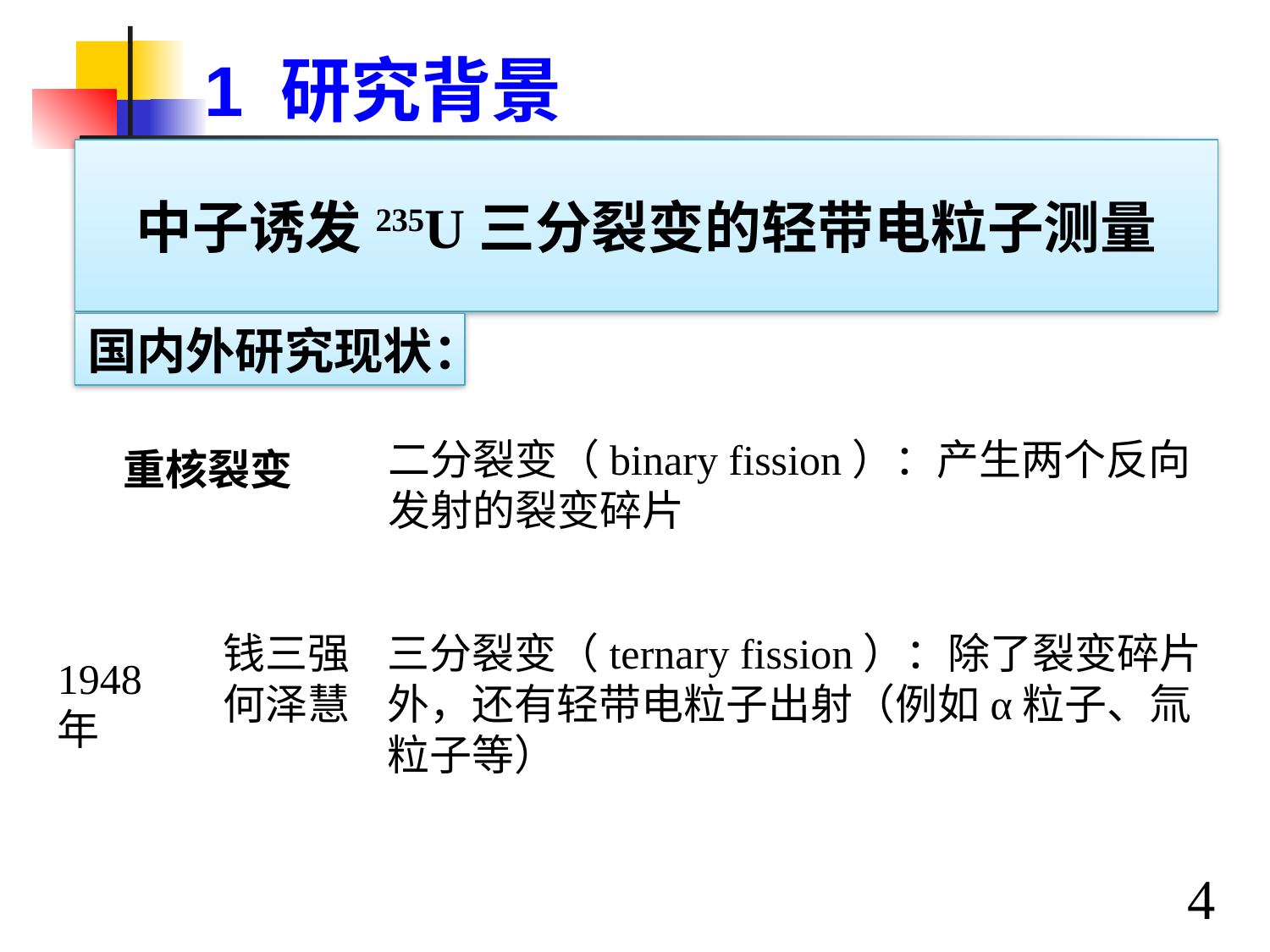

1 研究背景
# 中子诱发235U三分裂变的轻带电粒子测量
国内外研究现状：
二分裂变（binary fission）：产生两个反向发射的裂变碎片
重核裂变
钱三强
何泽慧
三分裂变（ternary fission）：除了裂变碎片外，还有轻带电粒子出射（例如α粒子、氚粒子等）
1948年
4